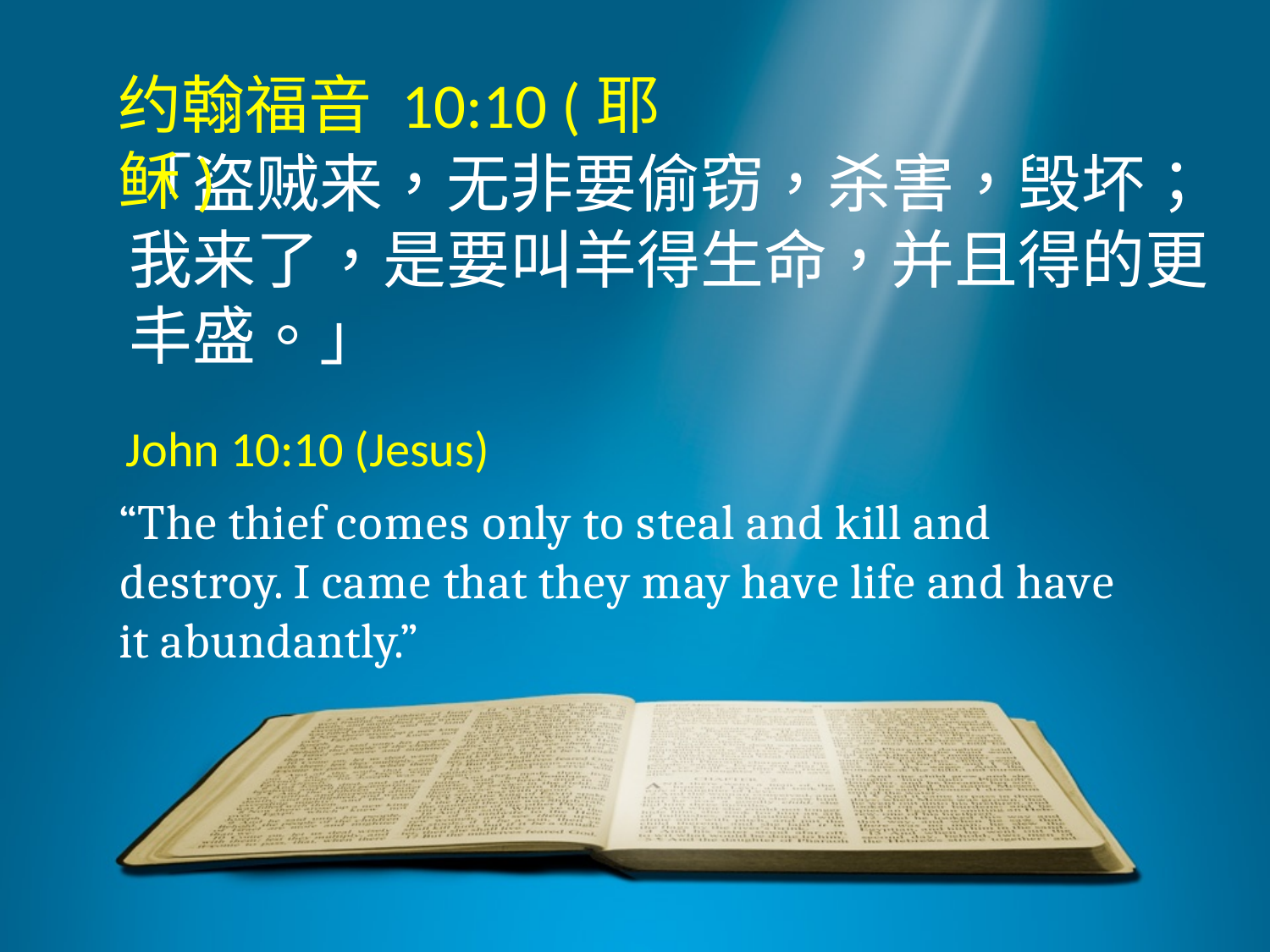

约翰福音 10:10 (耶稣)
「盗贼来，无非要偷窃，杀害，毁坏；我来了，是要叫羊得生命，并且得的更丰盛。」
John 10:10 (Jesus)
“The thief comes only to steal and kill and destroy. I came that they may have life and have it abundantly.”